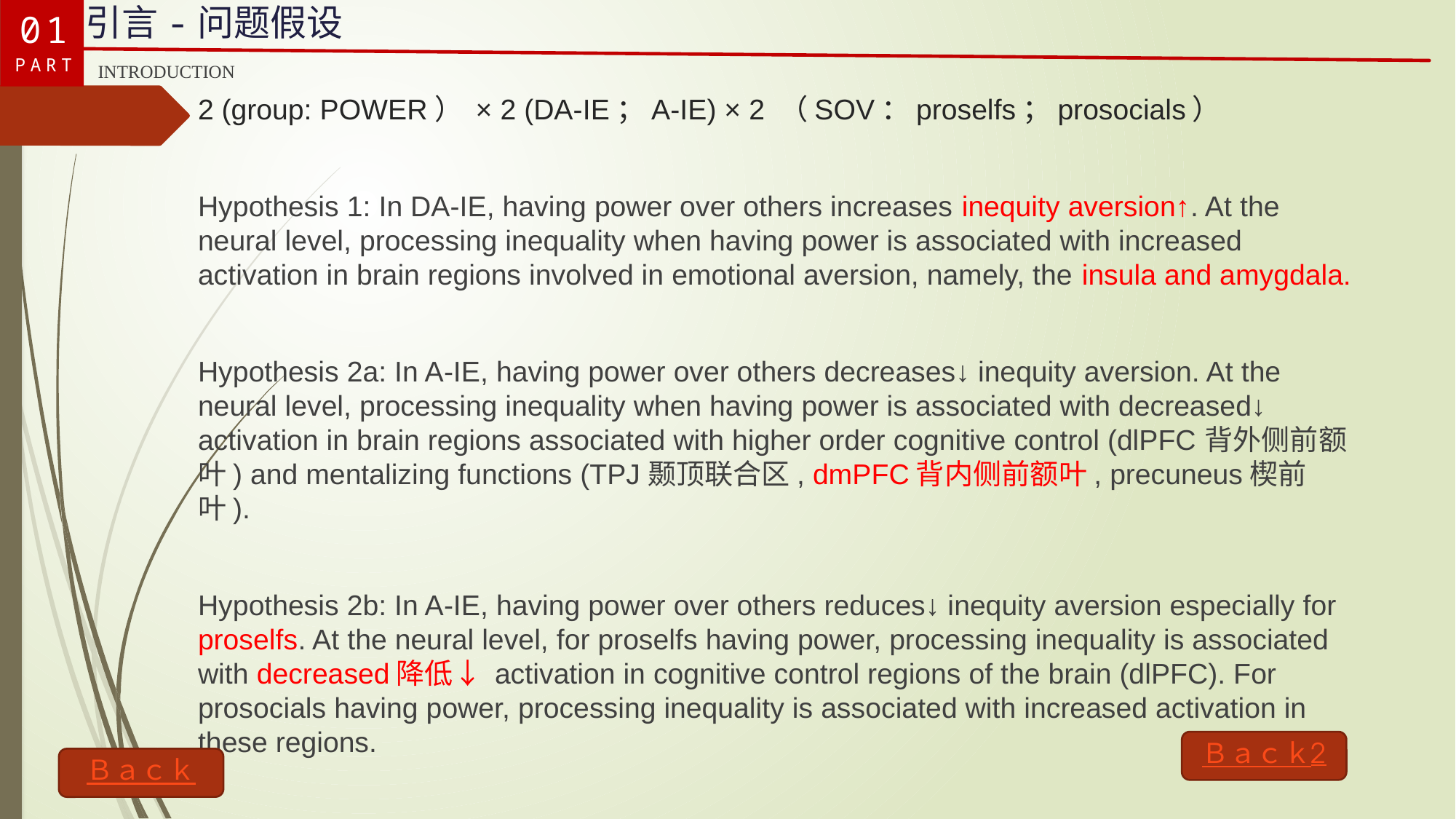

01
PART
引言-问题假设

INTRODUCTION
2 (group: POWER） × 2 (DA-IE；A-IE) × 2 （SOV：proselfs；prosocials）

Hypothesis 1: In DA-IE, having power over others increases inequity aversion↑. At the neural level, processing inequality when having power is associated with increased activation in brain regions involved in emotional aversion, namely, the insula and amygdala.

Hypothesis 2a: In A-IE, having power over others decreases↓ inequity aversion. At the neural level, processing inequality when having power is associated with decreased↓ activation in brain regions associated with higher order cognitive control (dlPFC背外侧前额叶) and mentalizing functions (TPJ颞顶联合区, dmPFC背内侧前额叶, precuneus楔前叶).

Hypothesis 2b: In A-IE, having power over others reduces↓ inequity aversion especially for proselfs. At the neural level, for proselfs having power, processing inequality is associated with decreased降低↓ activation in cognitive control regions of the brain (dlPFC). For prosocials having power, processing inequality is associated with increased activation in these regions.
Ｂａｃｋ2
Ｂａｃｋ